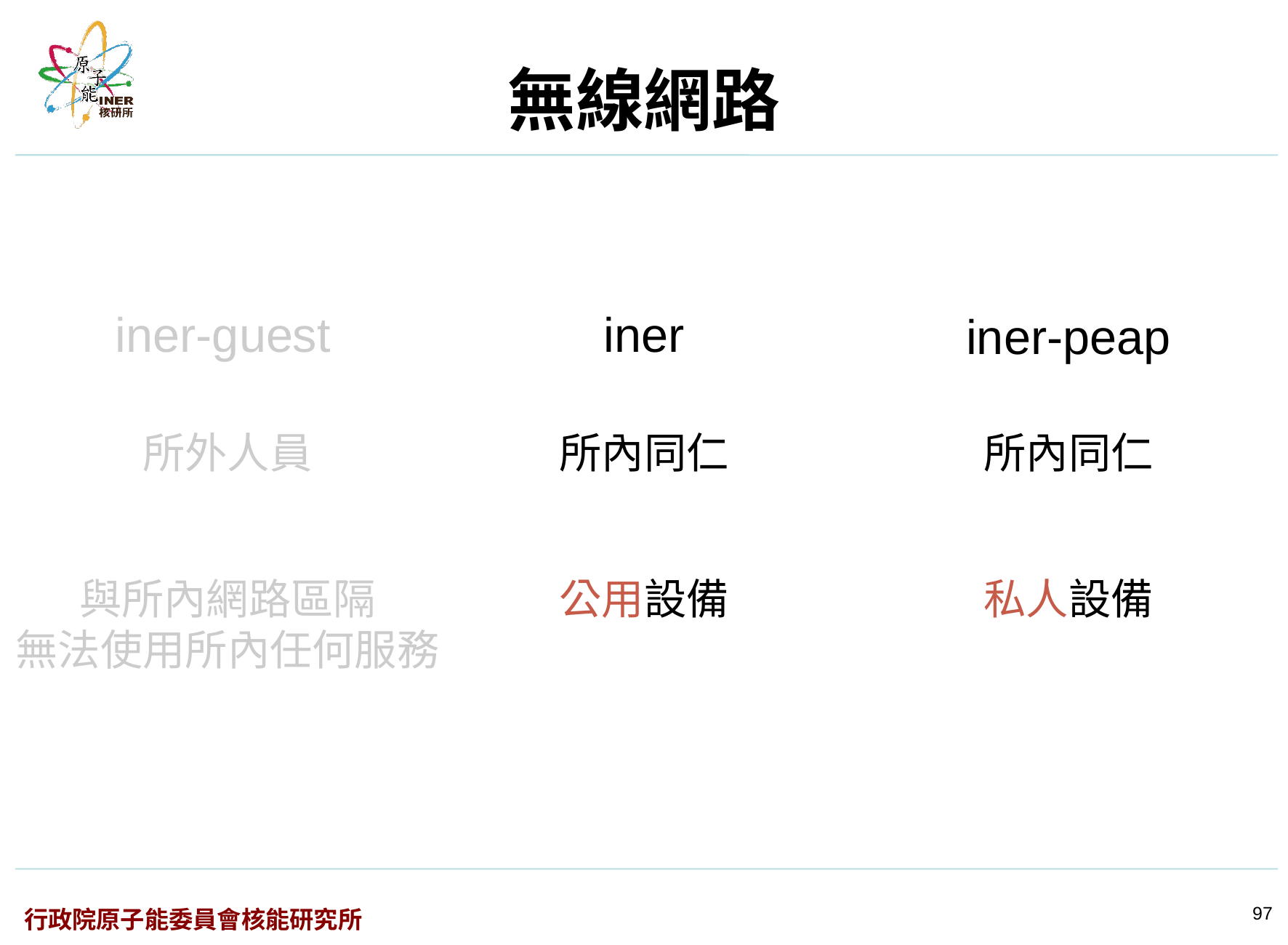

無線網路
iner-guest
iner
iner-peap
所外人員
所內同仁
所內同仁
與所內網路區隔
無法使用所內任何服務
公用設備
私人設備